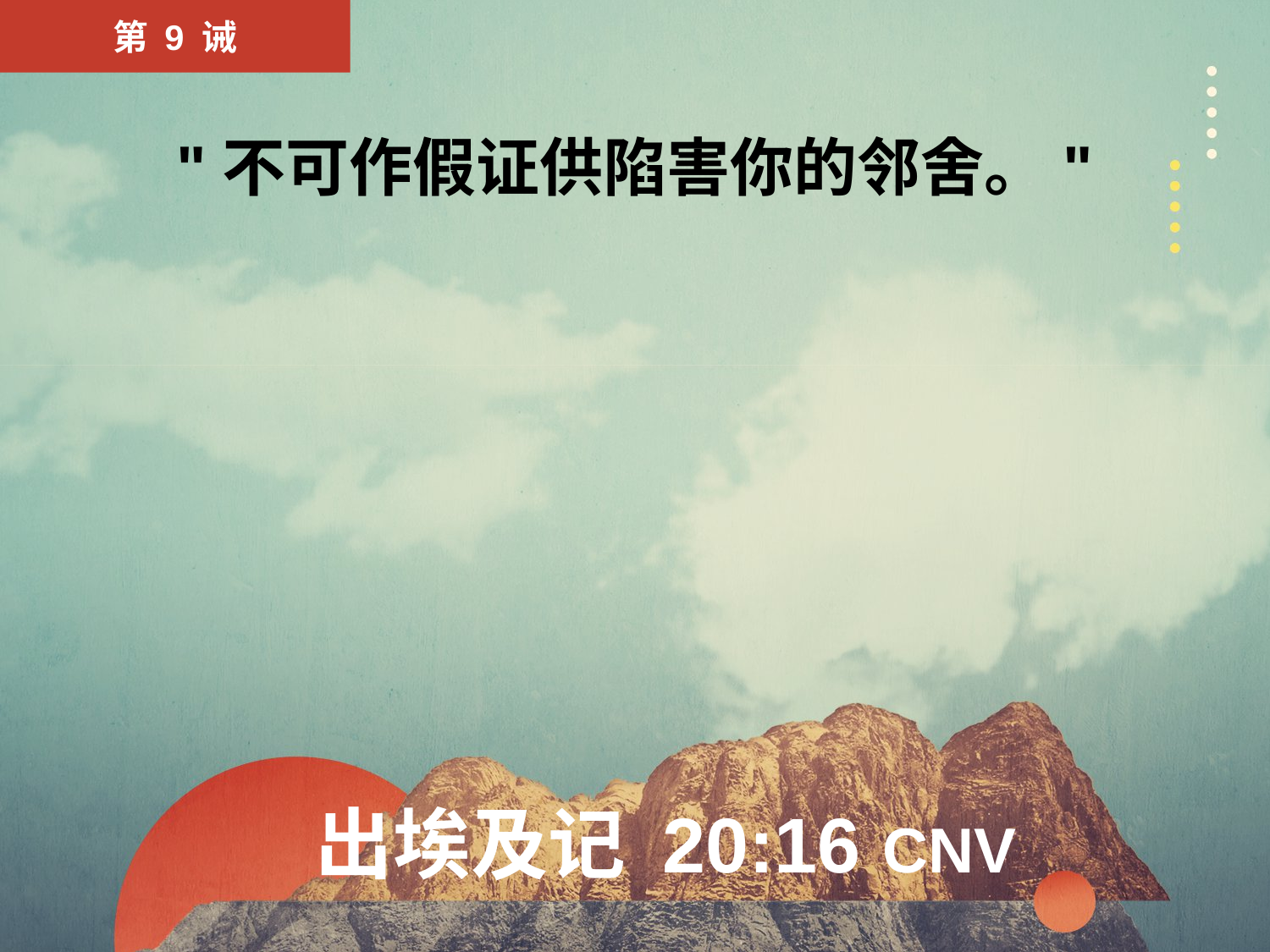

第 9 诫
"不可作假证供陷害你的邻舍。"
# 出埃及记 20:16 CNV